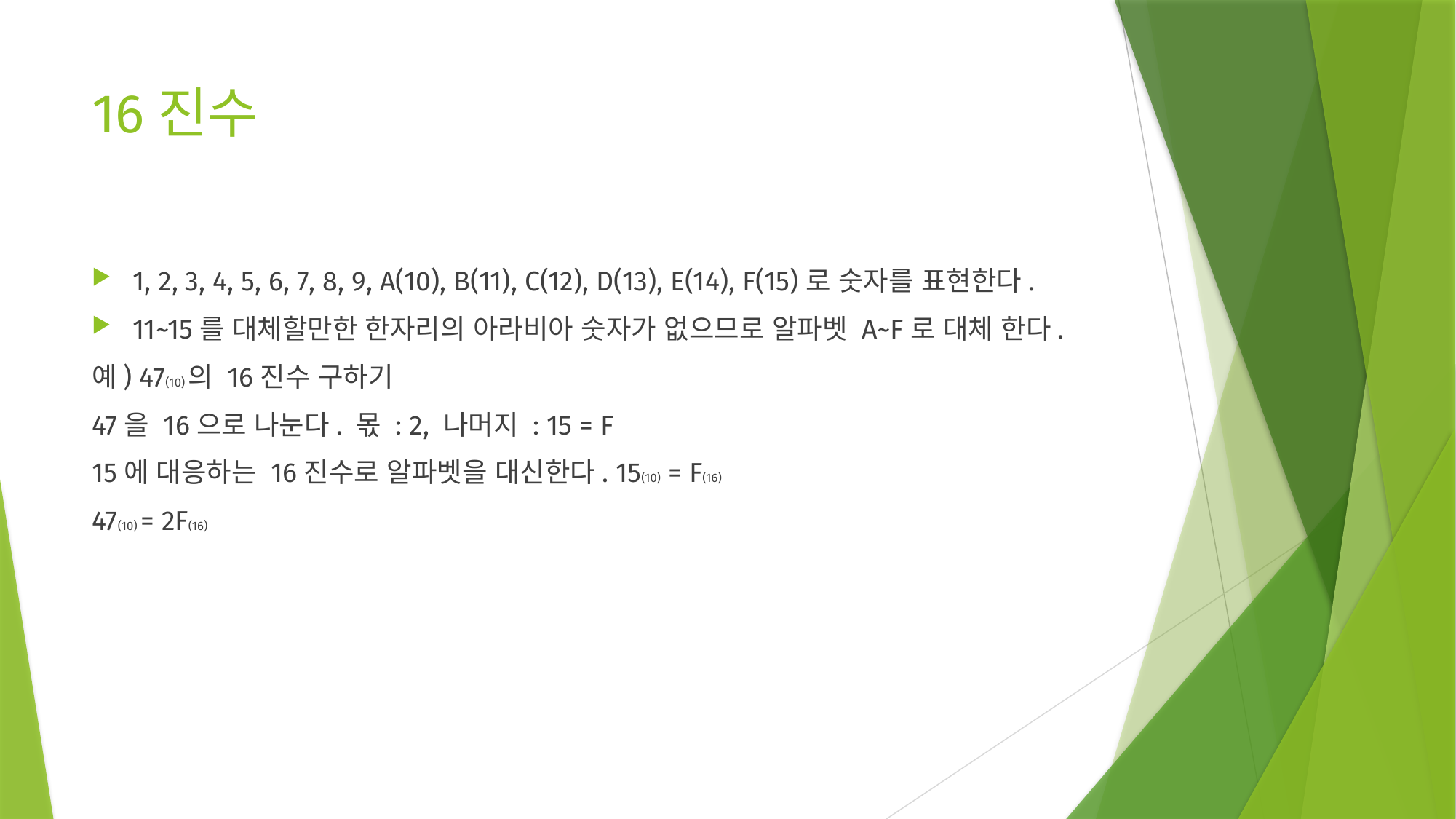

# 16진수
1, 2, 3, 4, 5, 6, 7, 8, 9, A(10), B(11), C(12), D(13), E(14), F(15)로 숫자를 표현한다.
11~15를 대체할만한 한자리의 아라비아 숫자가 없으므로 알파벳 A~F로 대체 한다.
예) 47(10)의 16진수 구하기
47을 16으로 나눈다. 몫 : 2, 나머지 : 15 = F
15에 대응하는 16진수로 알파벳을 대신한다. 15(10) = F(16)
47(10) = 2F(16)